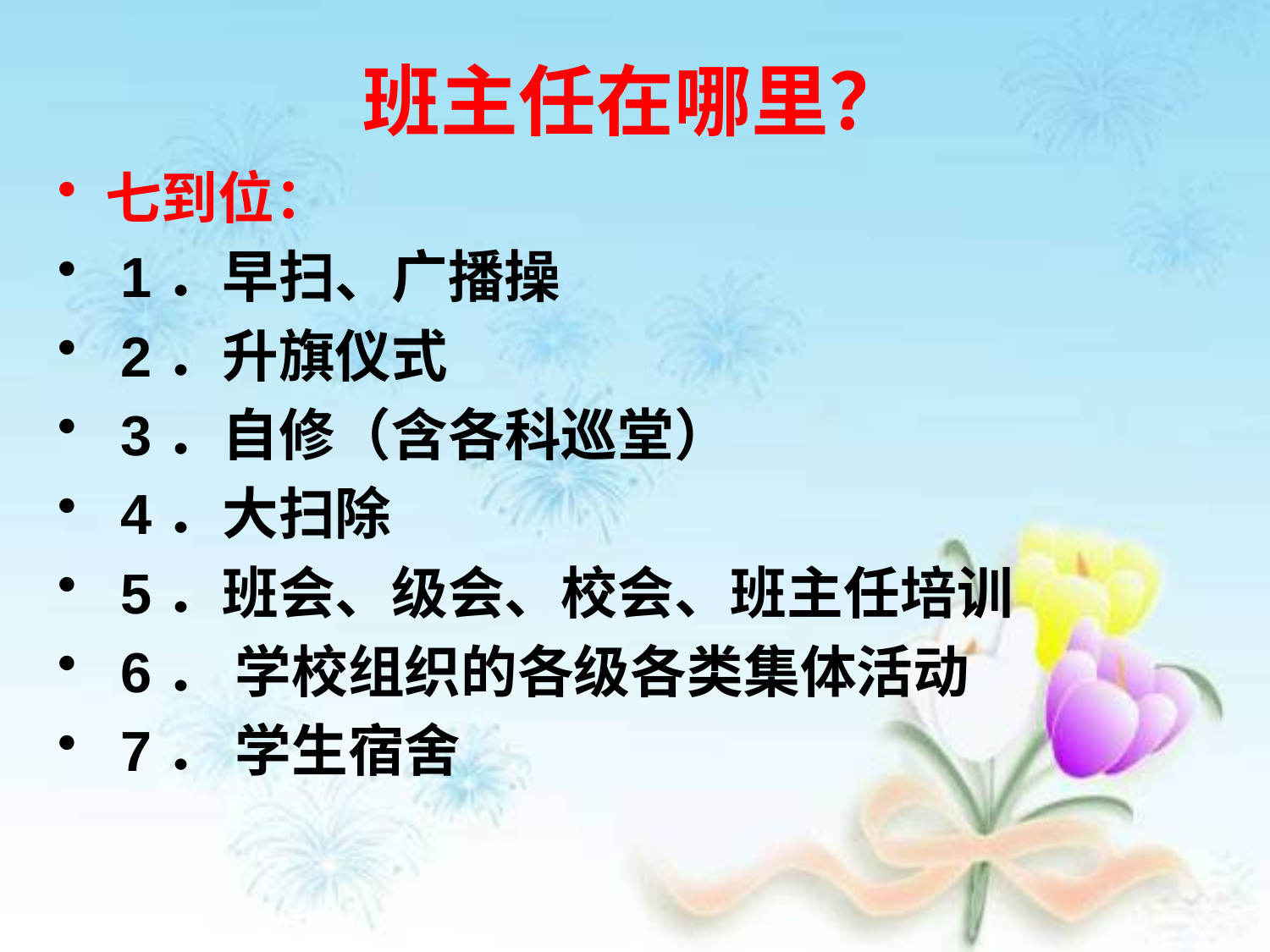

# 班主任在哪里？
七到位：
 1．早扫、广播操
 2．升旗仪式
 3．自修（含各科巡堂）
 4．大扫除
 5．班会、级会、校会、班主任培训
 6． 学校组织的各级各类集体活动
 7． 学生宿舍